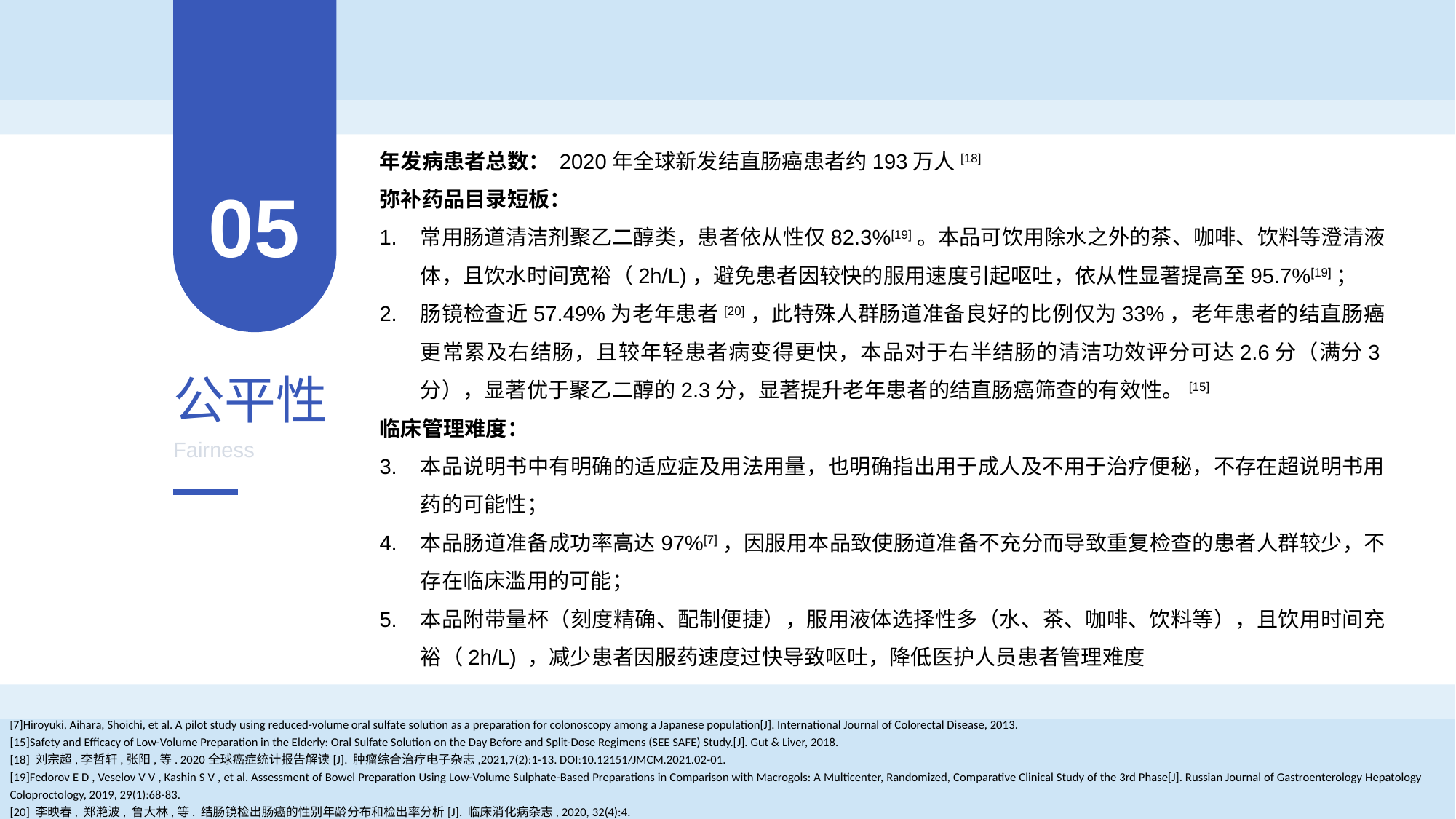

年发病患者总数： 2020年全球新发结直肠癌患者约193万人[18]
弥补药品目录短板：
常用肠道清洁剂聚乙二醇类，患者依从性仅82.3%[19]。本品可饮用除水之外的茶、咖啡、饮料等澄清液体，且饮水时间宽裕（2h/L)，避免患者因较快的服用速度引起呕吐，依从性显著提高至95.7%[19]；
肠镜检查近57.49%为老年患者[20]，此特殊人群肠道准备良好的比例仅为33%，老年患者的结直肠癌更常累及右结肠，且较年轻患者病变得更快，本品对于右半结肠的清洁功效评分可达2.6分（满分3分），显著优于聚乙二醇的2.3分，显著提升老年患者的结直肠癌筛查的有效性。[15]
临床管理难度：
本品说明书中有明确的适应症及用法用量，也明确指出用于成人及不用于治疗便秘，不存在超说明书用药的可能性；
本品肠道准备成功率高达97%[7]，因服用本品致使肠道准备不充分而导致重复检查的患者人群较少，不存在临床滥用的可能；
本品附带量杯（刻度精确、配制便捷），服用液体选择性多（水、茶、咖啡、饮料等），且饮用时间充裕（2h/L) ，减少患者因服药速度过快导致呕吐，降低医护人员患者管理难度
05
公平性
Fairness
[7]Hiroyuki, Aihara, Shoichi, et al. A pilot study using reduced-volume oral sulfate solution as a preparation for colonoscopy among a Japanese population[J]. International Journal of Colorectal Disease, 2013.
[15]Safety and Efficacy of Low-Volume Preparation in the Elderly: Oral Sulfate Solution on the Day Before and Split-Dose Regimens (SEE SAFE) Study.[J]. Gut & Liver, 2018.
[18] 刘宗超,李哲轩,张阳,等. 2020全球癌症统计报告解读[J]. 肿瘤综合治疗电子杂志,2021,7(2):1-13. DOI:10.12151/JMCM.2021.02-01.
[19]Fedorov E D , Veselov V V , Kashin S V , et al. Assessment of Bowel Preparation Using Low-Volume Sulphate-Based Preparations in Comparison with Macrogols: A Multicenter, Randomized, Comparative Clinical Study of the 3rd Phase[J]. Russian Journal of Gastroenterology Hepatology Coloproctology, 2019, 29(1):68-83.
[20] 李映春, 郑滟波, 鲁大林,等. 结肠镜检出肠癌的性别年龄分布和检出率分析[J]. 临床消化病杂志, 2020, 32(4):4.